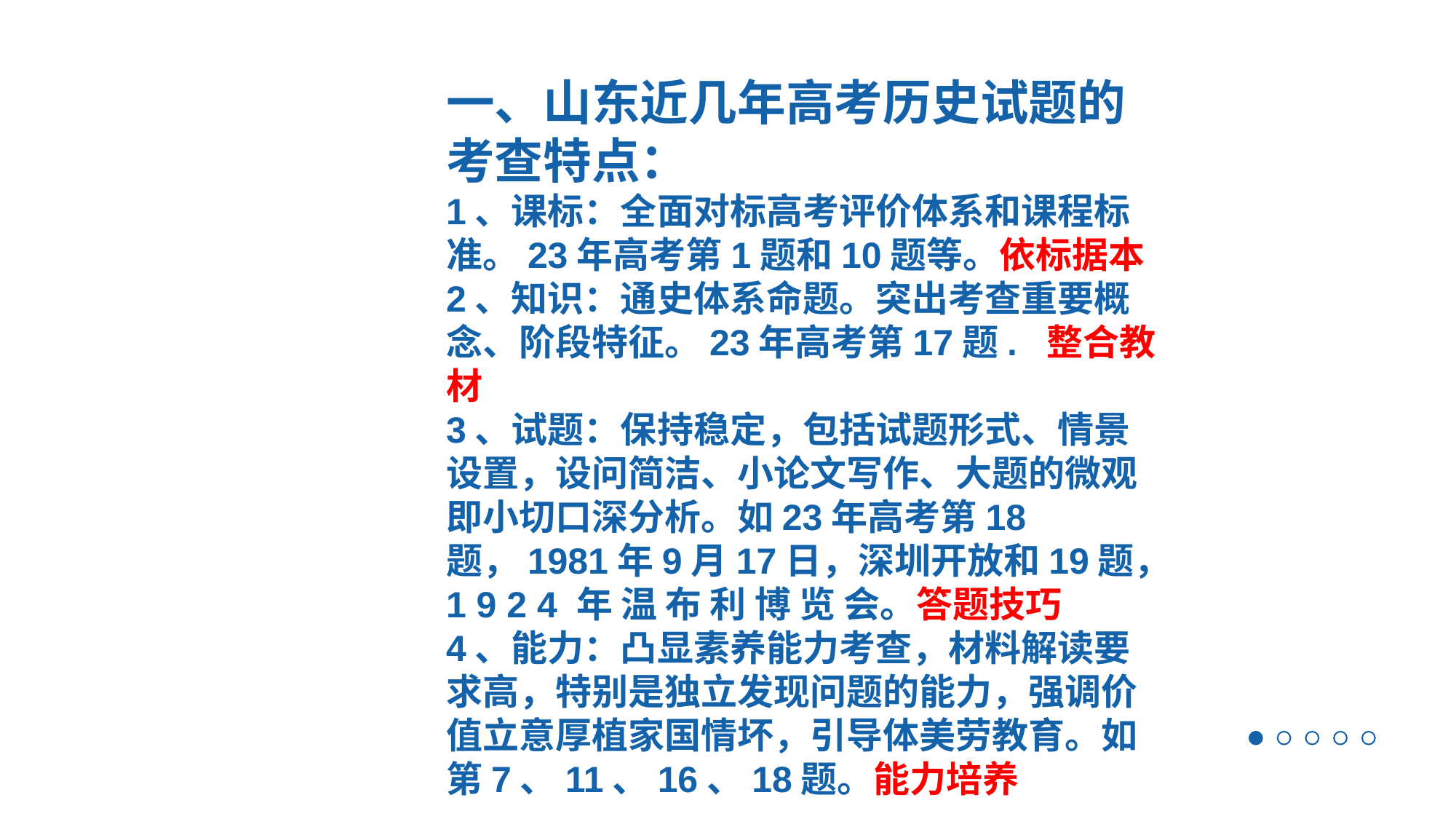

一、山东近几年高考历史试题的考查特点：
1、课标：全面对标高考评价体系和课程标准。23年高考第1题和10题等。依标据本
2、知识：通史体系命题。突出考查重要概念、阶段特征。23年高考第17题.  整合教材
3、试题：保持稳定，包括试题形式、情景设置，设问简洁、小论文写作、大题的微观即小切口深分析。如23年高考第18题，1981年9月17日，深圳开放和19题，1 9 2 4 年 温 布 利 博 览 会。答题技巧
4、能力：凸显素养能力考查，材料解读要求高，特别是独立发现问题的能力，强调价值立意厚植家国情坏，引导体美劳教育。如第7、11、16、18题。能力培养